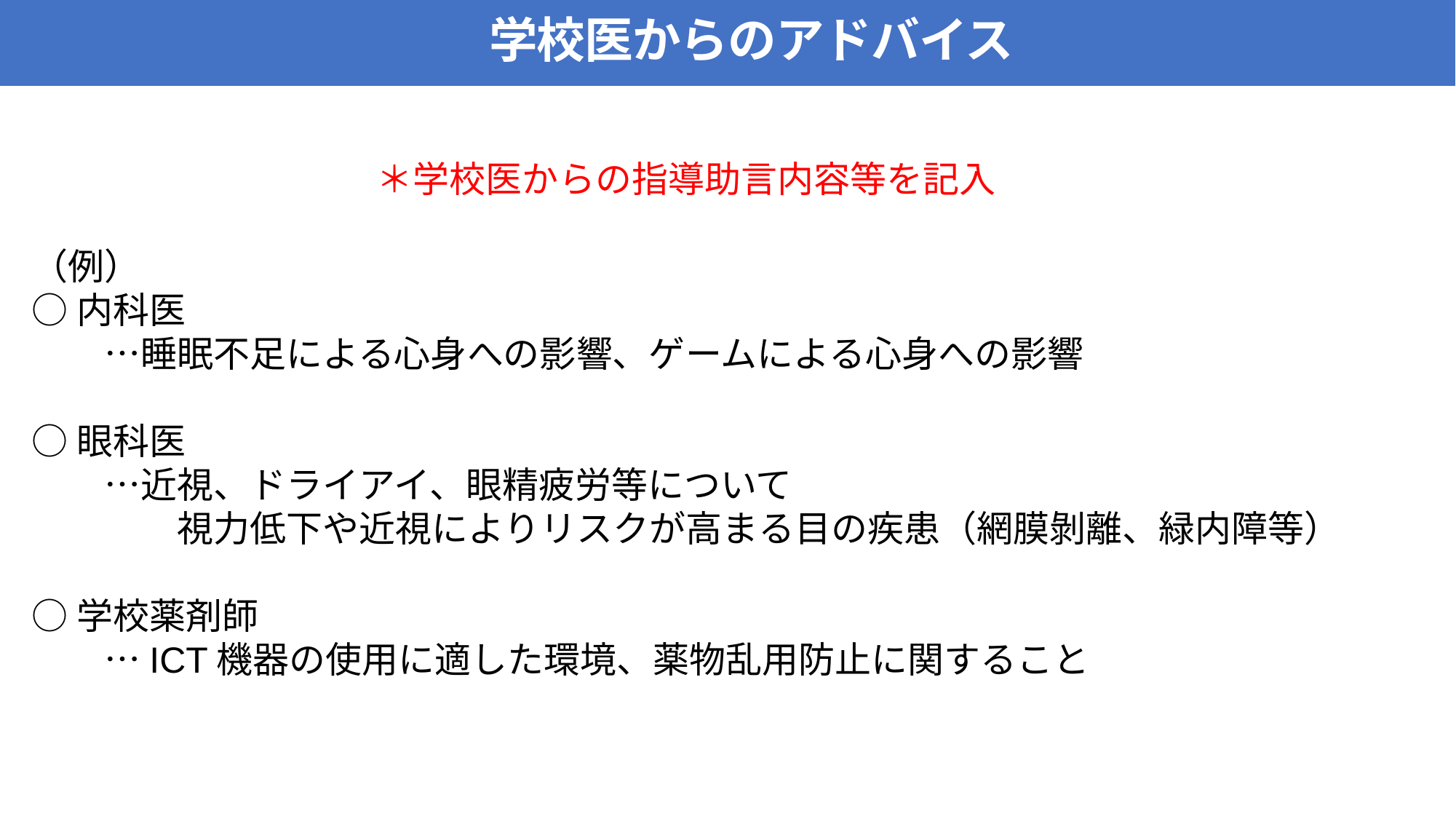

学校医からのアドバイス
＊学校医からの指導助言内容等を記入

（例）
○内科医
　　…睡眠不足による心身への影響、ゲームによる心身への影響

○眼科医
　　…近視、ドライアイ、眼精疲労等について
　　　　視力低下や近視によりリスクが高まる目の疾患（網膜剝離、緑内障等）

○学校薬剤師
　　…ICT機器の使用に適した環境、薬物乱用防止に関すること